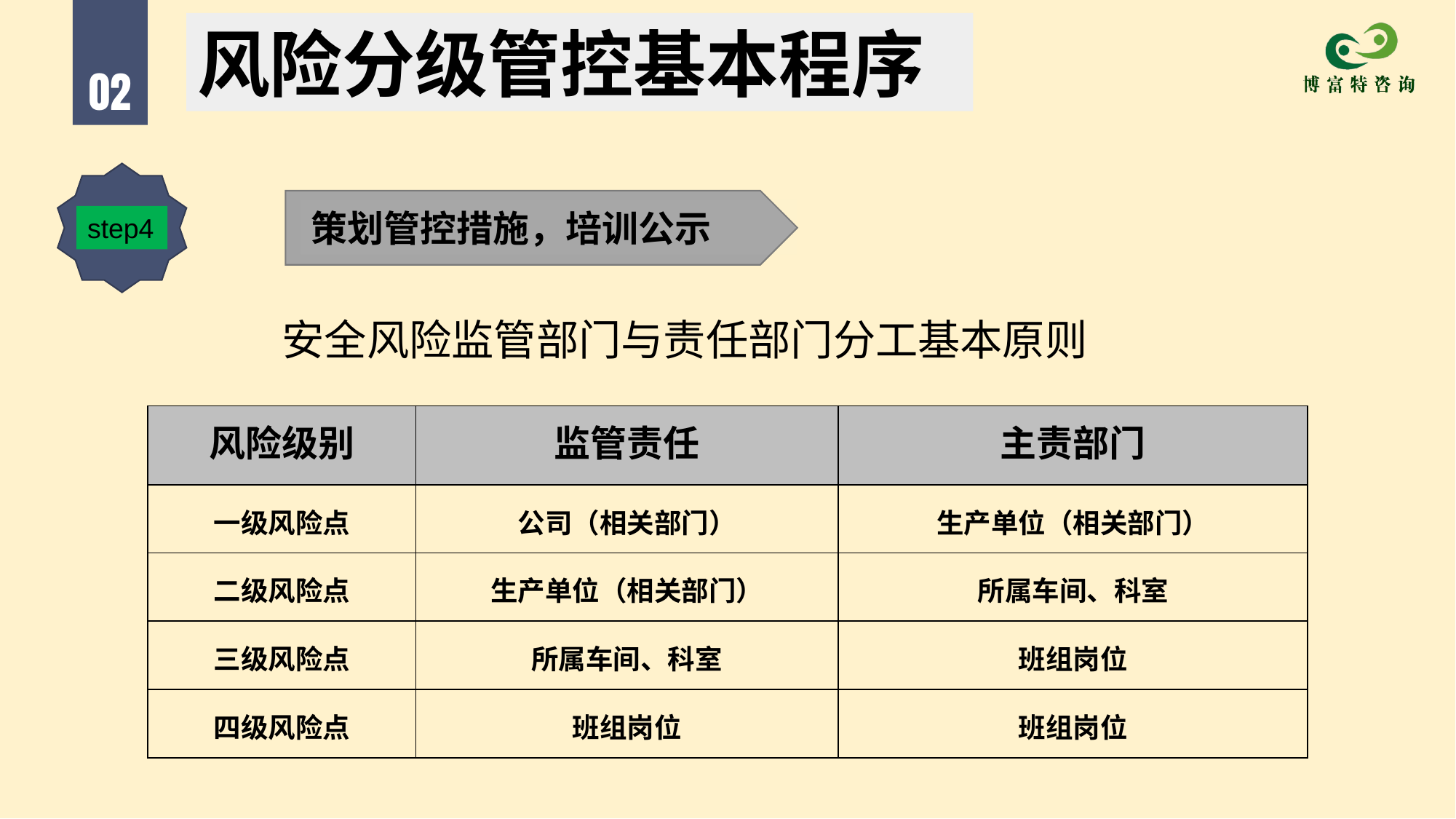

风险分级管控基本程序
02

策划管控措施，培训公示
step4
安全风险监管部门与责任部门分工基本原则
| 风险级别 | 监管责任 | 主责部门 |
| --- | --- | --- |
| 一级风险点 | 公司（相关部门） | 生产单位（相关部门） |
| 二级风险点 | 生产单位（相关部门） | 所属车间、科室 |
| 三级风险点 | 所属车间、科室 | 班组岗位 |
| 四级风险点 | 班组岗位 | 班组岗位 |